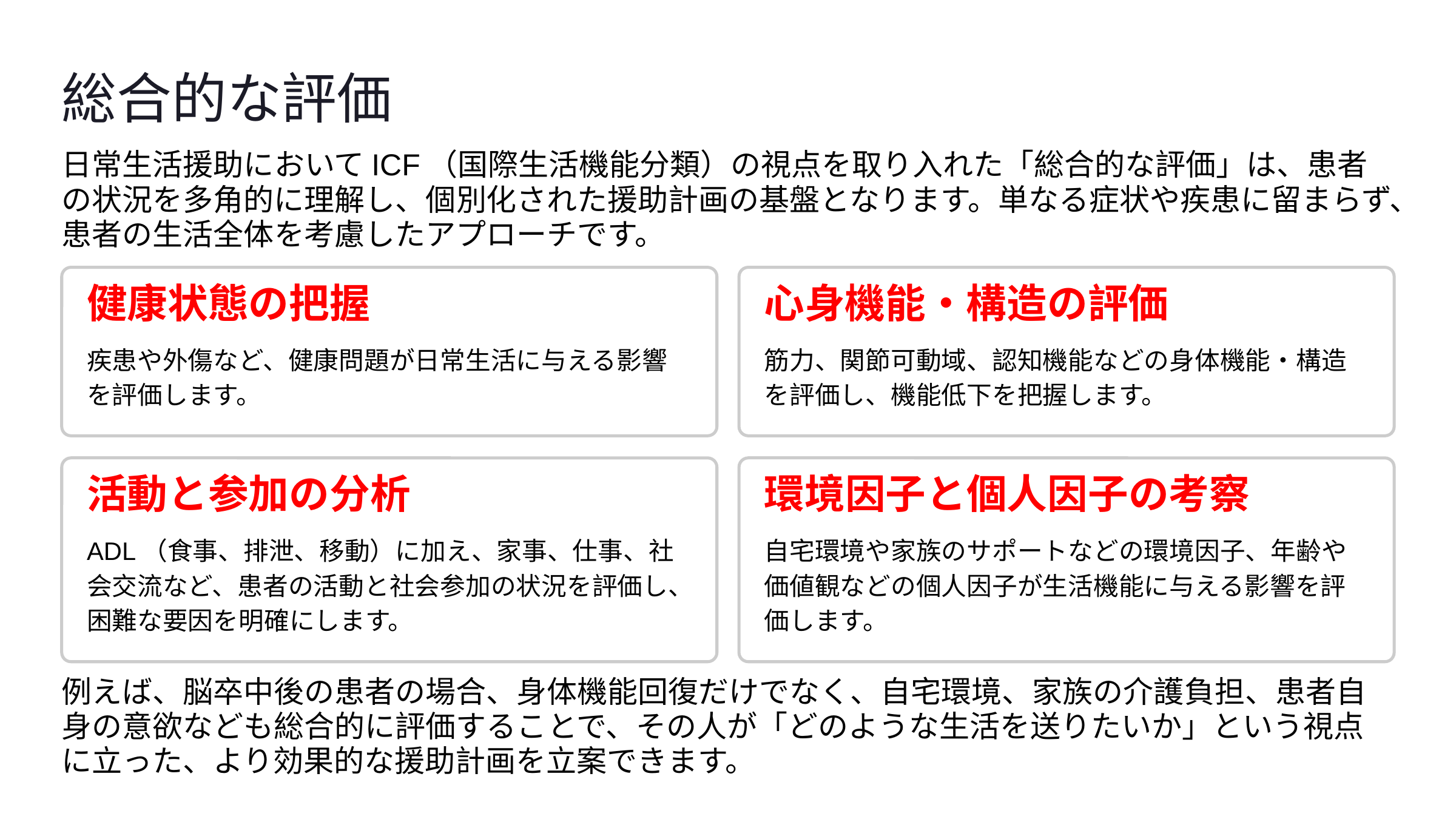

総合的な評価
日常生活援助においてICF（国際生活機能分類）の視点を取り入れた「総合的な評価」は、患者の状況を多角的に理解し、個別化された援助計画の基盤となります。単なる症状や疾患に留まらず、患者の生活全体を考慮したアプローチです。

健康状態の把握
心身機能・構造の評価
疾患や外傷など、健康問題が日常生活に与える影響を評価します。
筋力、関節可動域、認知機能などの身体機能・構造を評価し、機能低下を把握します。

活動と参加の分析
環境因子と個人因子の考察
ADL（食事、排泄、移動）に加え、家事、仕事、社会交流など、患者の活動と社会参加の状況を評価し、困難な要因を明確にします。
自宅環境や家族のサポートなどの環境因子、年齢や価値観などの個人因子が生活機能に与える影響を評価します。
例えば、脳卒中後の患者の場合、身体機能回復だけでなく、自宅環境、家族の介護負担、患者自身の意欲なども総合的に評価することで、その人が「どのような生活を送りたいか」という視点に立った、より効果的な援助計画を立案できます。